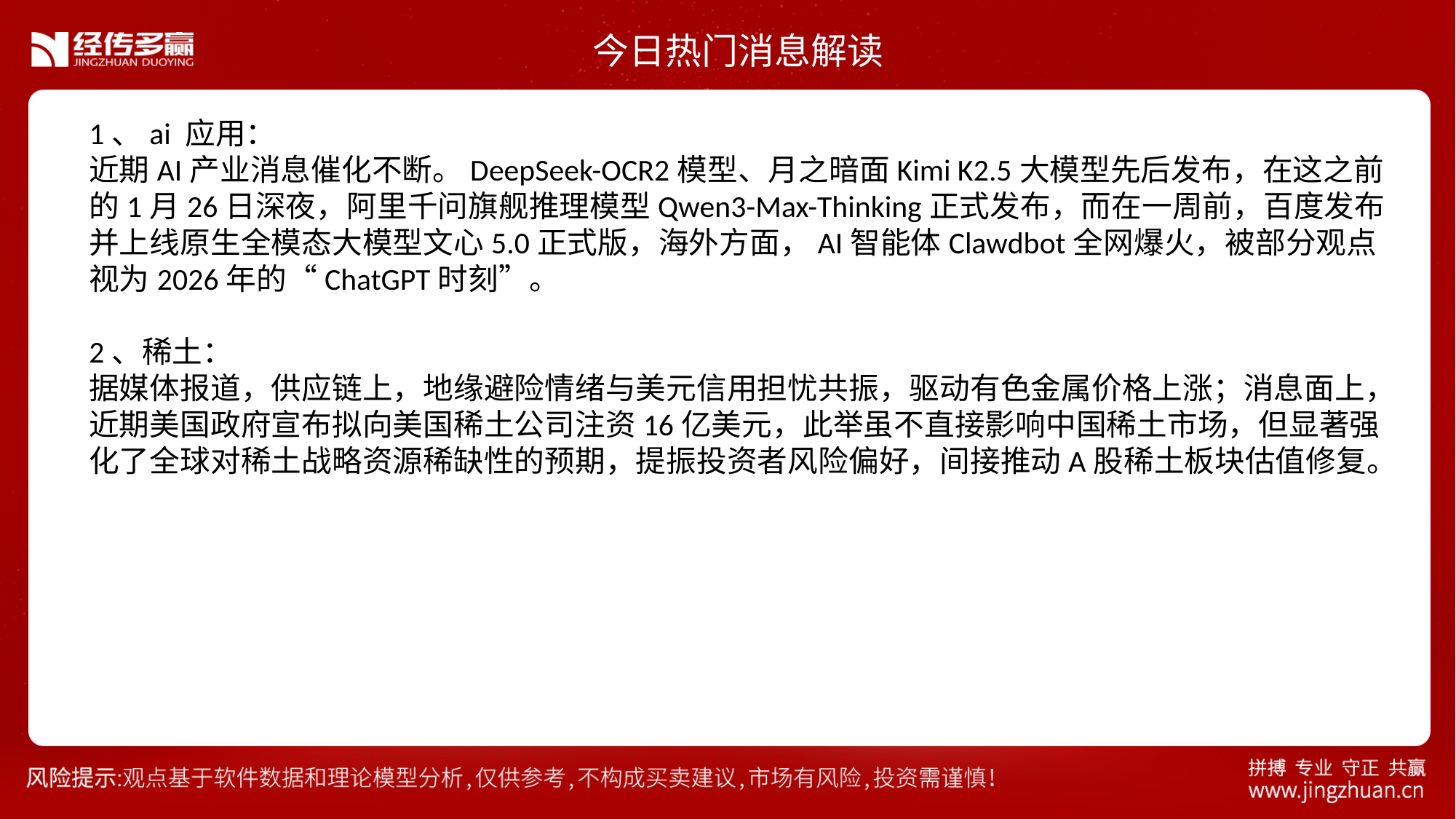

今日热门消息解读
1、ai 应用：
近期AI产业消息催化不断。DeepSeek-OCR2模型、月之暗面Kimi K2.5大模型先后发布，在这之前的1月26日深夜，阿里千问旗舰推理模型Qwen3-Max-Thinking正式发布，而在一周前，百度发布并上线原生全模态大模型文心5.0正式版，海外方面，AI智能体Clawdbot全网爆火，被部分观点视为2026年的“ChatGPT时刻”。

2、稀土：
据媒体报道，供应链上，地缘避险情绪与美元信用担忧共振，驱动有色金属价格上涨；消息面上，近期美国政府宣布拟向美国稀土公司注资16亿美元，此举虽不直接影响中国稀土市场，但显著强化了全球对稀土战略资源稀缺性的预期，提振投资者风险偏好，间接推动A股稀土板块估值修复。